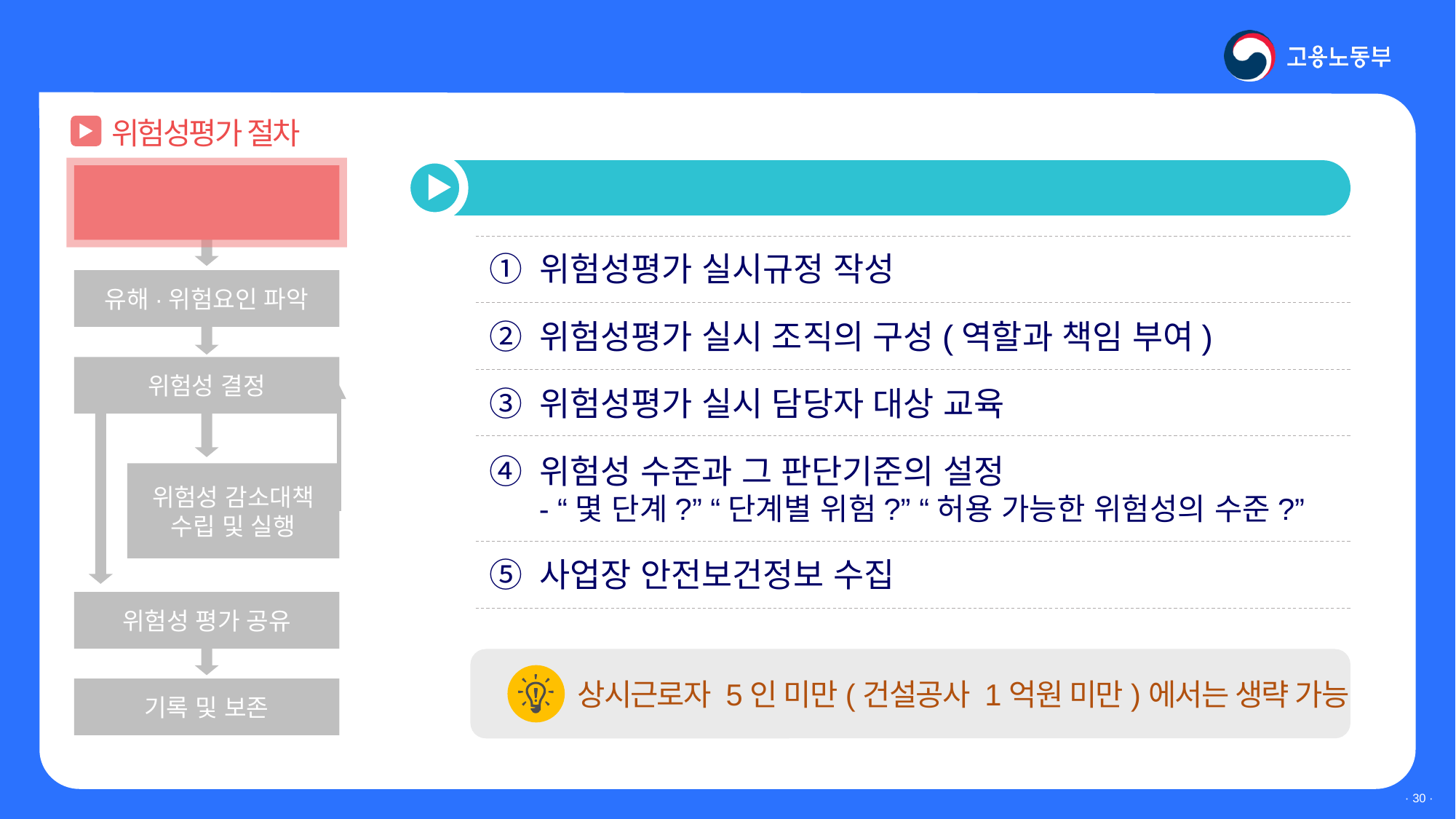

Ⅲ. 위험성평가 실시는 어떻게?
위험성평가 절차

     사전준비 사항

사전준비

유해·위험요인 파악

위험성 결정

위험성 감소대책
수립 및 실행
위험성 평가 공유

기록 및 보존
① 위험성평가 실시규정 작성
② 위험성평가 실시 조직의 구성(역할과 책임 부여)
③ 위험성평가 실시 담당자 대상 교육
④ 위험성 수준과 그 판단기준의 설정
     - “몇 단계?” “단계별 위험?” “허용 가능한 위험성의 수준?”
⑤ 사업장 안전보건정보 수집

상시근로자 5인 미만(건설공사 1억원 미만)에서는 생략 가능
· 30 ·